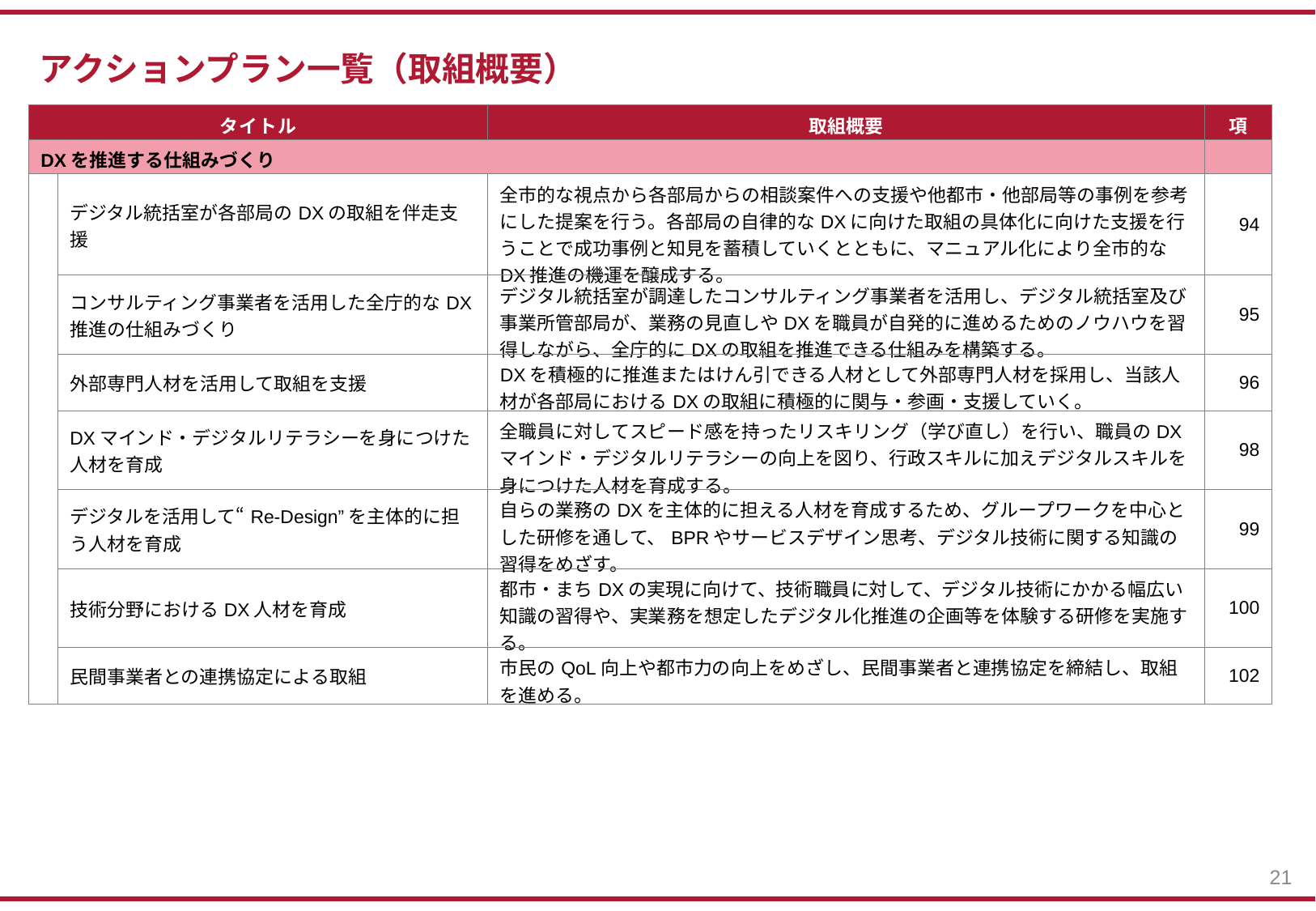

アクションプラン一覧（取組概要）
| タイトル |  | 取組概要 | 項 |
| --- | --- | --- | --- |
| DXを推進する仕組みづくり |  |  |  |
|  | デジタル統括室が各部局のDXの取組を伴走支援 | 全市的な視点から各部局からの相談案件への支援や他都市・他部局等の事例を参考にした提案を行う。各部局の自律的なDXに向けた取組の具体化に向けた支援を行うことで成功事例と知見を蓄積していくとともに、マニュアル化により全市的なDX推進の機運を醸成する。 | 94 |
|  | コンサルティング事業者を活用した全庁的なDX推進の仕組みづくり | デジタル統括室が調達したコンサルティング事業者を活用し、デジタル統括室及び事業所管部局が、業務の見直しやDXを職員が自発的に進めるためのノウハウを習得しながら、全庁的にDXの取組を推進できる仕組みを構築する。 | 95 |
|  | 外部専門人材を活用して取組を支援 | DXを積極的に推進またはけん引できる人材として外部専門人材を採用し、当該人材が各部局におけるDXの取組に積極的に関与・参画・支援していく。 | 96 |
|  | DXマインド・デジタルリテラシーを身につけた人材を育成 | 全職員に対してスピード感を持ったリスキリング（学び直し）を行い、職員のDXマインド・デジタルリテラシーの向上を図り、行政スキルに加えデジタルスキルを身につけた人材を育成する​。 | 98 |
|  | デジタルを活用して“Re-Design”を主体的に担う人材を育成 | 自らの業務のDXを主体的に担える人材を育成するため、グループワークを中心とした研修を通して、BPRやサービスデザイン思考、デジタル技術に関する知識の習得をめざす。 | 99 |
|  | 技術分野におけるDX人材を育成 | 都市・まちDXの実現に向けて、技術職員に対して、デジタル技術にかかる幅広い知識の習得や、実業務を想定したデジタル化推進の企画等を体験する研修を実施する。 | 100 |
|  | 民間事業者との連携協定による取組 | 市民のQoL向上や都市力の向上をめざし、民間事業者と連携協定を締結し、取組を進める。 | 102 |
21